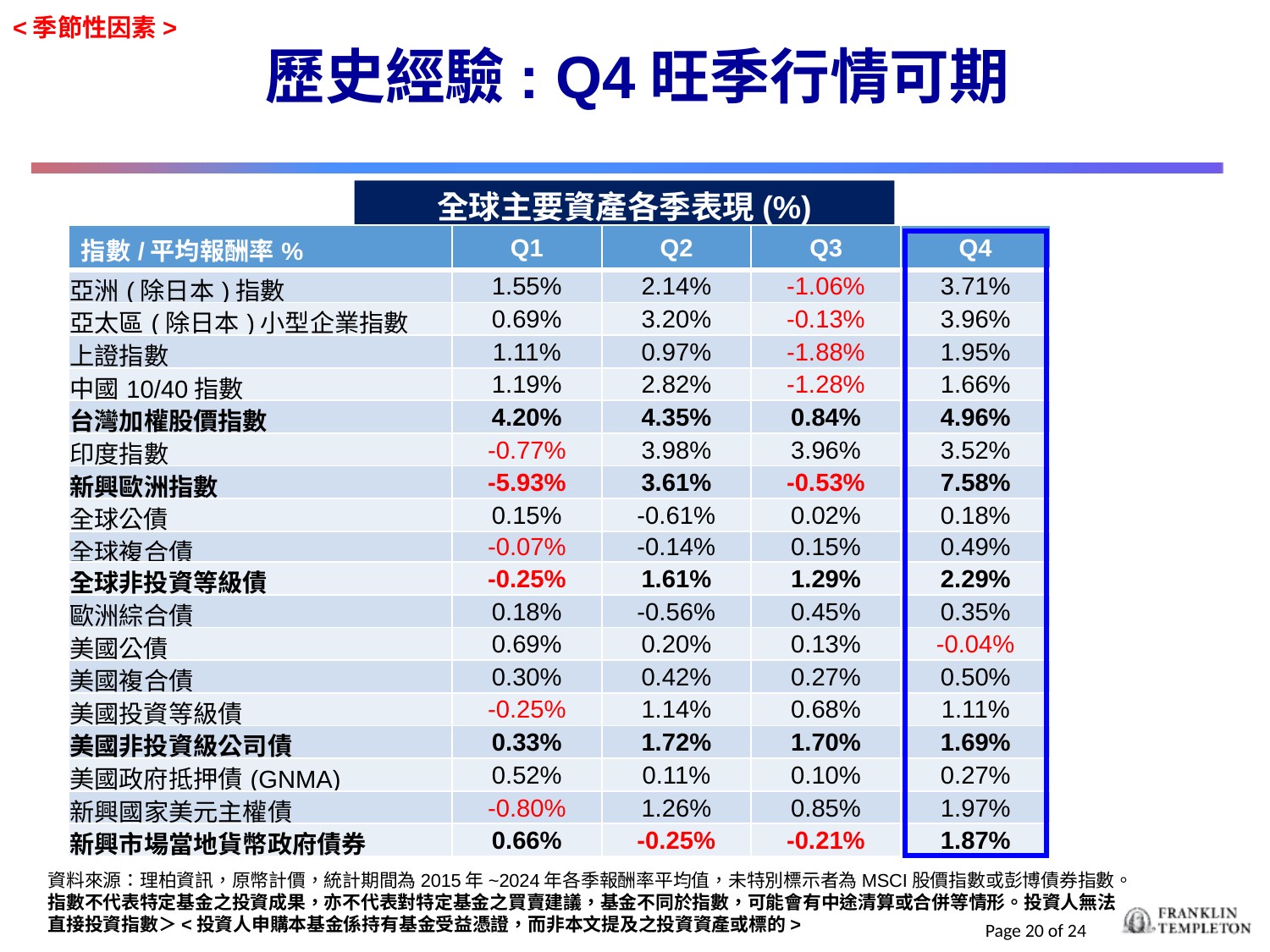

# 歷史經驗: Q4旺季行情可期
<季節性因素>
全球主要資產各季表現(%)
| 指數/平均報酬率% | Q1 | Q2 | Q3 | Q4 |
| --- | --- | --- | --- | --- |
| 亞洲(除日本)指數 | 1.55% | 2.14% | -1.06% | 3.71% |
| 亞太區(除日本)小型企業指數 | 0.69% | 3.20% | -0.13% | 3.96% |
| 上證指數 | 1.11% | 0.97% | -1.88% | 1.95% |
| 中國10/40指數 | 1.19% | 2.82% | -1.28% | 1.66% |
| 台灣加權股價指數 | 4.20% | 4.35% | 0.84% | 4.96% |
| 印度指數 | -0.77% | 3.98% | 3.96% | 3.52% |
| 新興歐洲指數 | -5.93% | 3.61% | -0.53% | 7.58% |
| 全球公債 | 0.15% | -0.61% | 0.02% | 0.18% |
| 全球複合債 | -0.07% | -0.14% | 0.15% | 0.49% |
| 全球非投資等級債 | -0.25% | 1.61% | 1.29% | 2.29% |
| 歐洲綜合債 | 0.18% | -0.56% | 0.45% | 0.35% |
| 美國公債 | 0.69% | 0.20% | 0.13% | -0.04% |
| 美國複合債 | 0.30% | 0.42% | 0.27% | 0.50% |
| 美國投資等級債 | -0.25% | 1.14% | 0.68% | 1.11% |
| 美國非投資級公司債 | 0.33% | 1.72% | 1.70% | 1.69% |
| 美國政府抵押債(GNMA) | 0.52% | 0.11% | 0.10% | 0.27% |
| 新興國家美元主權債 | -0.80% | 1.26% | 0.85% | 1.97% |
| 新興市場當地貨幣政府債券 | 0.66% | -0.25% | -0.21% | 1.87% |

資料來源：理柏資訊，原幣計價，統計期間為2015年~2024年各季報酬率平均值，未特別標示者為MSCI股價指數或彭博債券指數。指數不代表特定基金之投資成果，亦不代表對特定基金之買賣建議，基金不同於指數，可能會有中途清算或合併等情形。投資人無法直接投資指數＞<投資人申購本基金係持有基金受益憑證，而非本文提及之投資資產或標的>